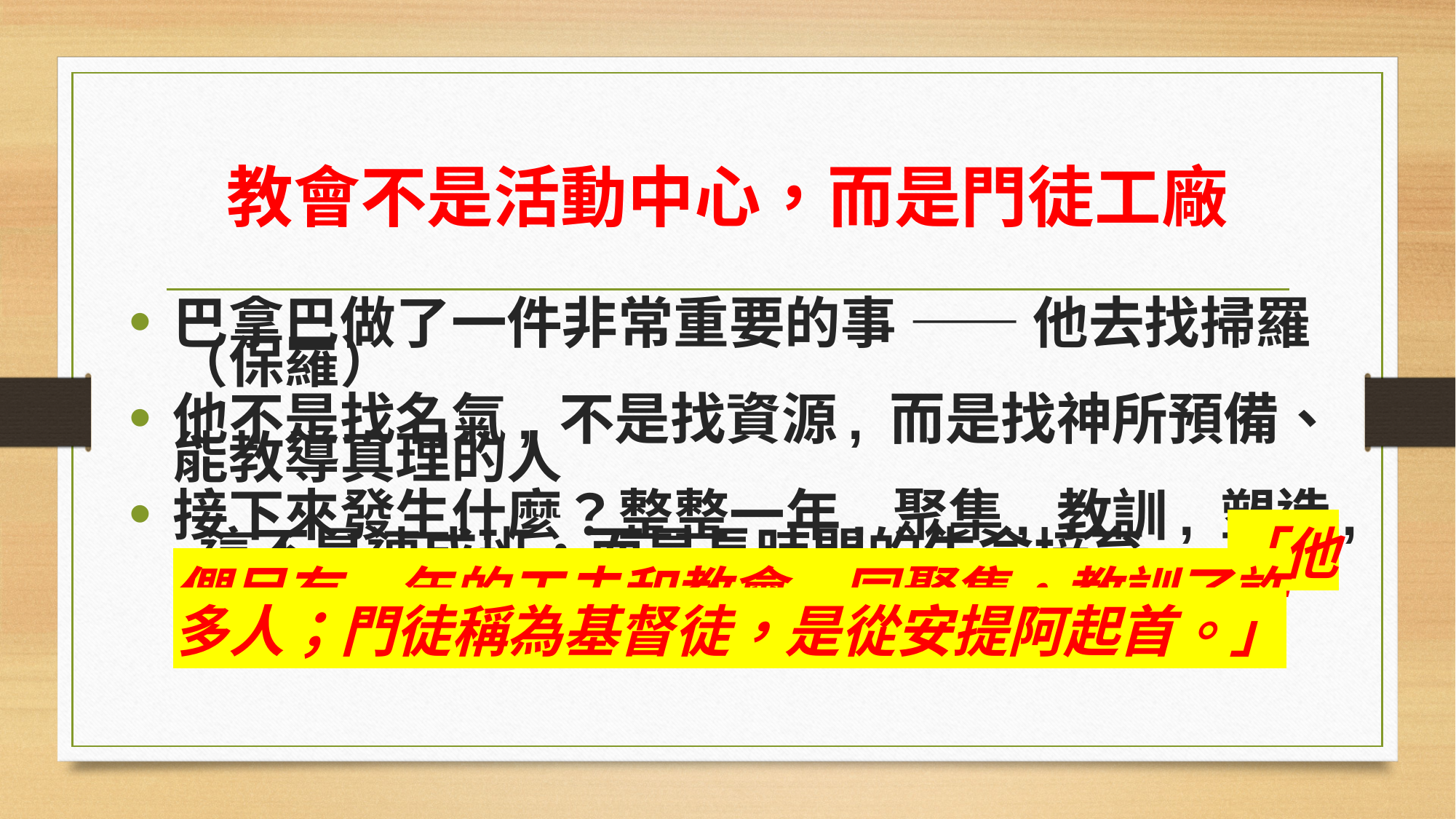

# 教會不是活動中心，而是門徒工廠
巴拿巴做了一件非常重要的事 —— 他去找掃羅（保羅）
他不是找名氣, 不是找資源, 而是找神所預備、能教導真理的人
接下來發生什麼？整整一年, 聚集, 教訓, 塑造, 這不是速成班，而是長時間的生命培育 ~ 「他們足有一年的工夫和教會一同聚集，教訓了許多人；門徒稱為基督徒，是從安提阿起首。」